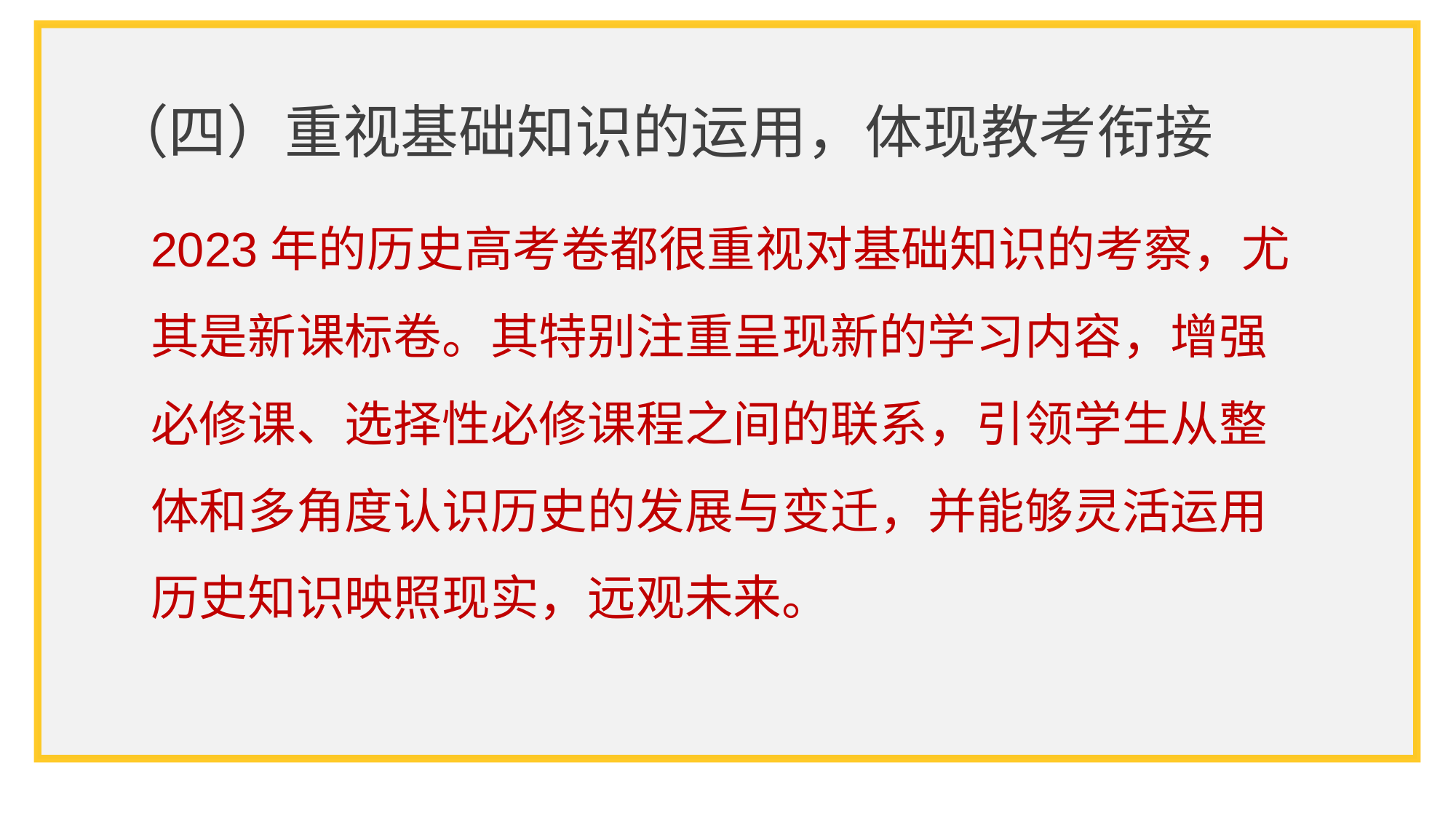

# （四）重视基础知识的运用，体现教考衔接
2023年的历史高考卷都很重视对基础知识的考察，尤其是新课标卷。其特别注重呈现新的学习内容，增强必修课、选择性必修课程之间的联系，引领学生从整体和多角度认识历史的发展与变迁，并能够灵活运用历史知识映照现实，远观未来。